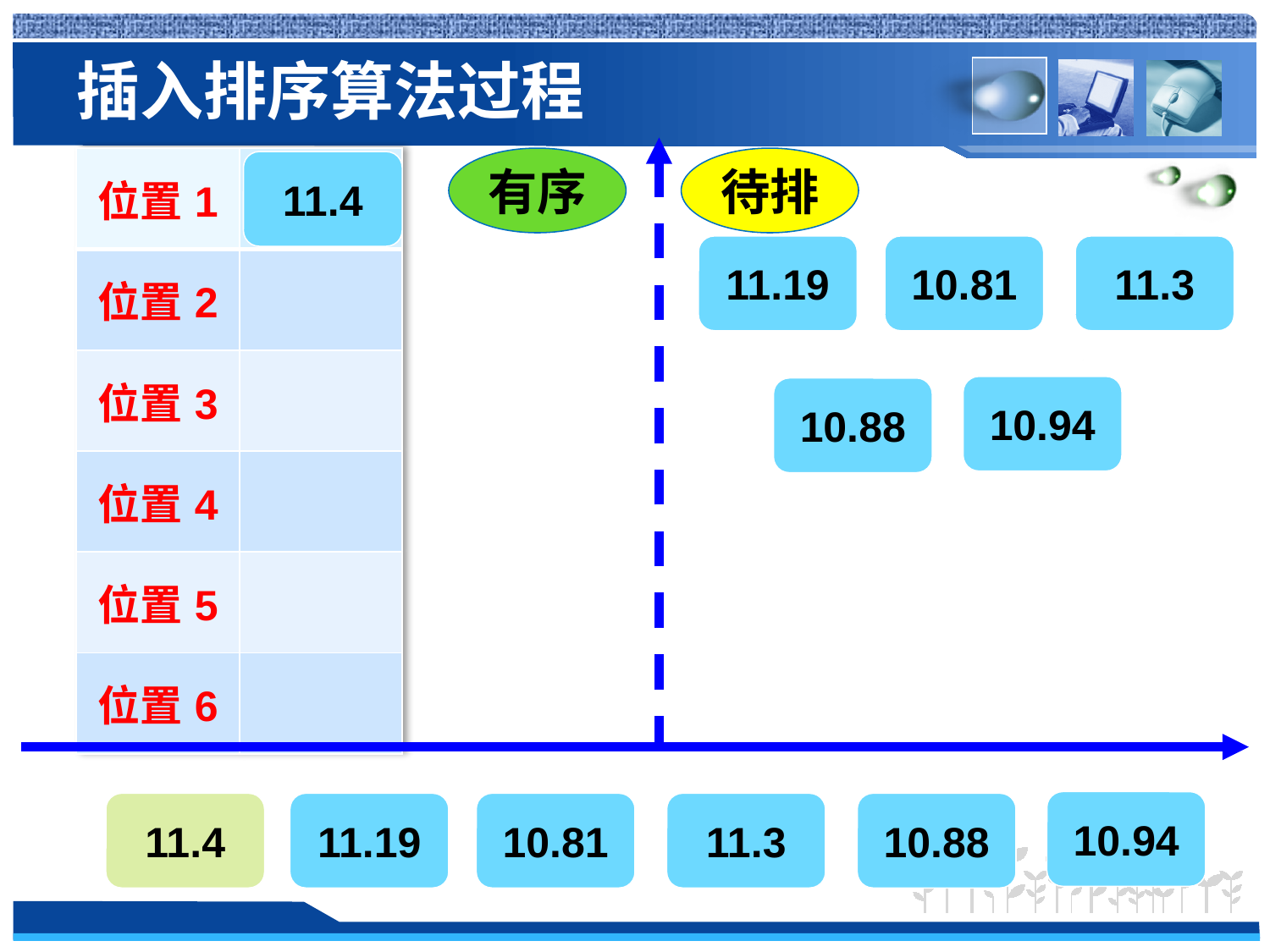

# 插入排序算法过程
| 位置1 |  |
| --- | --- |
| 位置2 |  |
| 位置3 |  |
| 位置4 |  |
| 位置5 |  |
| 位置6 |  |
有序
待排
11.4
11.19
10.81
11.3
10.94
10.88
10.94
11.4
11.4
11.19
10.81
11.3
10.88